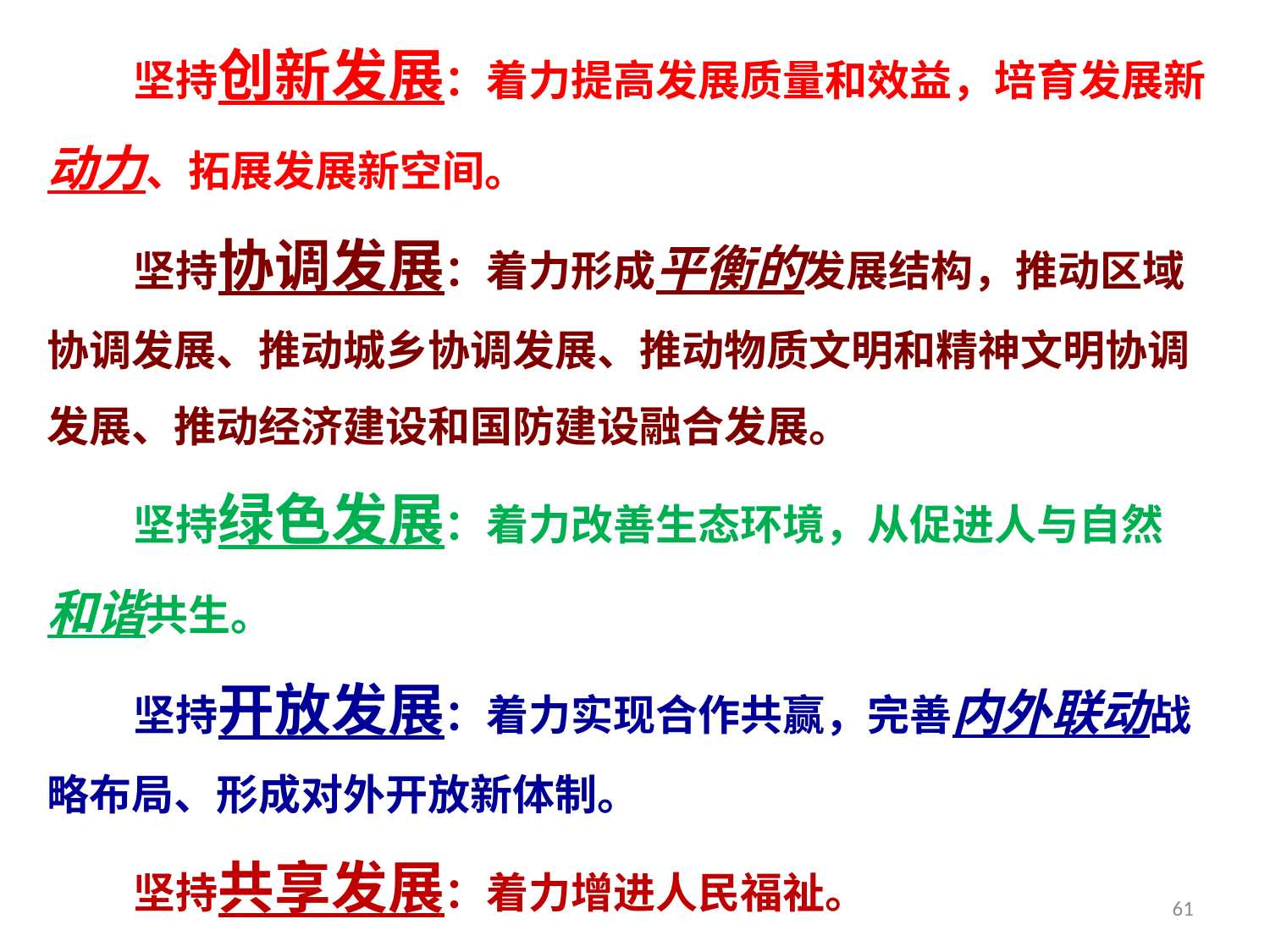

坚持创新发展：着力提高发展质量和效益，培育发展新动力、拓展发展新空间。
        坚持协调发展：着力形成平衡的发展结构，推动区域协调发展、推动城乡协调发展、推动物质文明和精神文明协调发展、推动经济建设和国防建设融合发展。
        坚持绿色发展：着力改善生态环境，从促进人与自然和谐共生。
        坚持开放发展：着力实现合作共赢，完善内外联动战略布局、形成对外开放新体制。
        坚持共享发展：着力增进人民福祉。
61